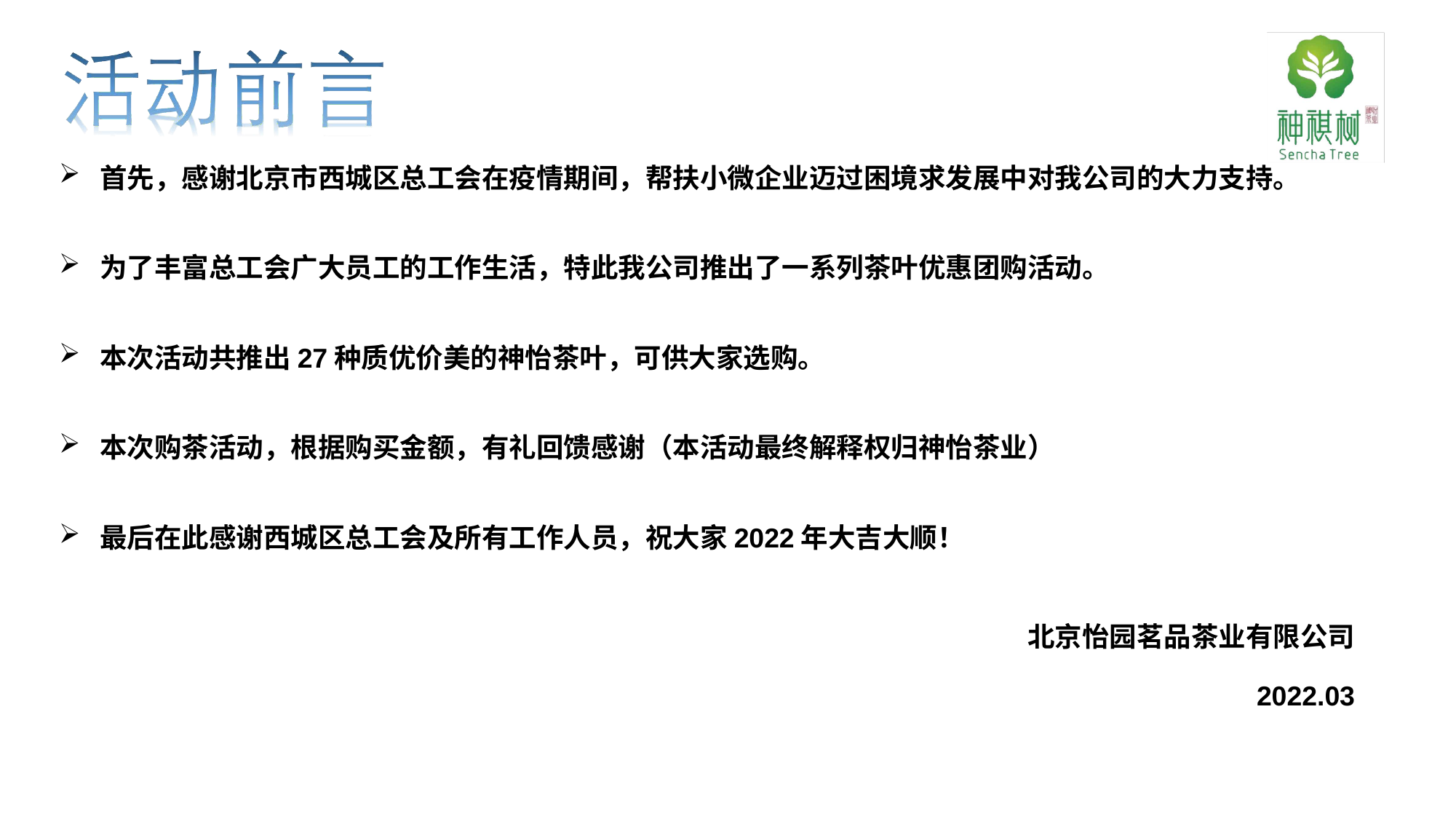

首先，感谢北京市西城区总工会在疫情期间，帮扶小微企业迈过困境求发展中对我公司的大力支持。

为了丰富总工会广大员工的工作生活，特此我公司推出了一系列茶叶优惠团购活动。

本次活动共推出27种质优价美的神怡茶叶，可供大家选购。

本次购茶活动，根据购买金额，有礼回馈感谢（本活动最终解释权归神怡茶业）

最后在此感谢西城区总工会及所有工作人员，祝大家2022年大吉大顺！

北京怡园茗品茶业有限公司
2022.03